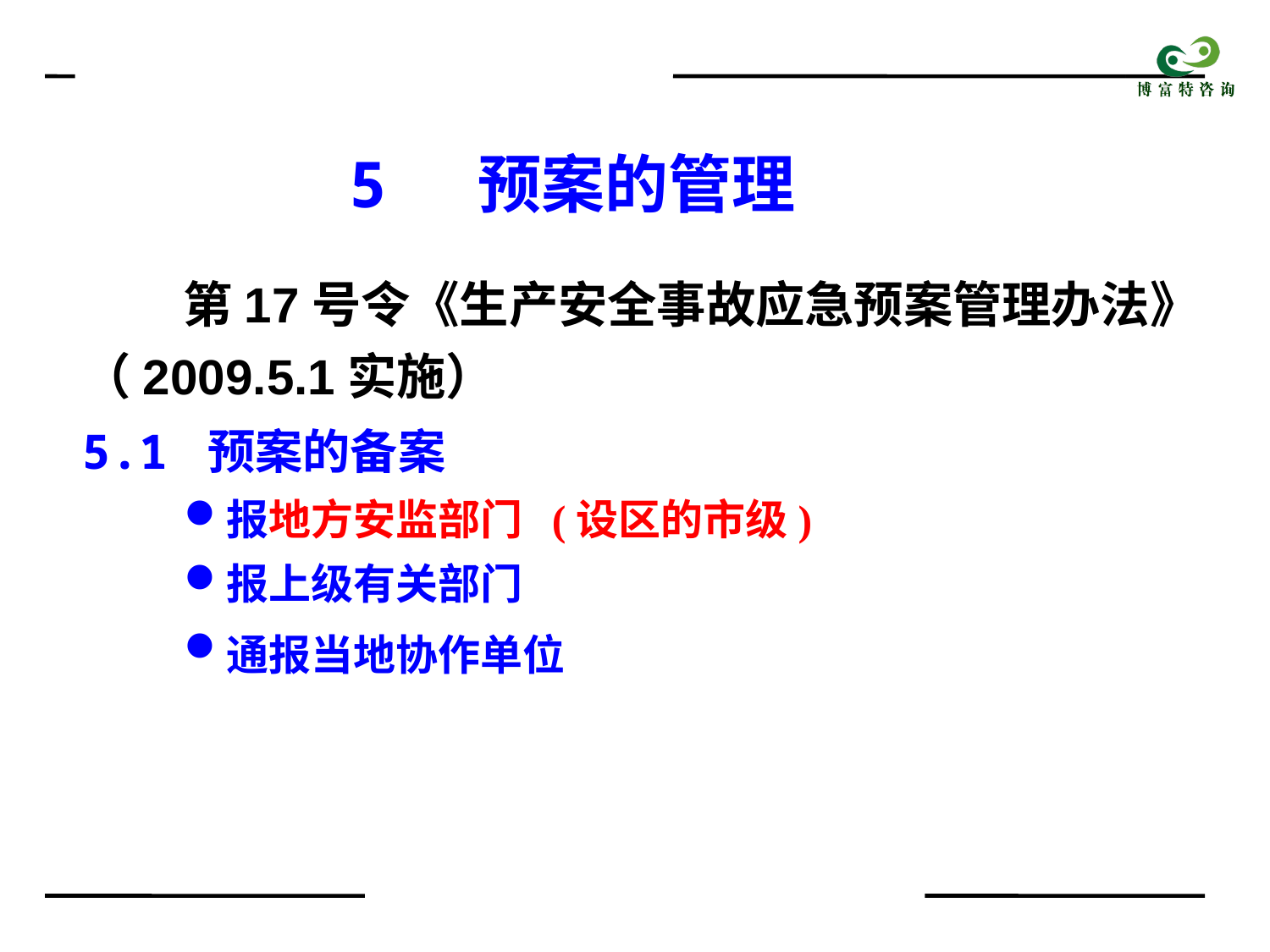

5  预案的管理
        第17号令《生产安全事故应急预案管理办法》（2009.5.1实施）
5.1 预案的备案
报地方安监部门  (设区的市级)
报上级有关部门
通报当地协作单位